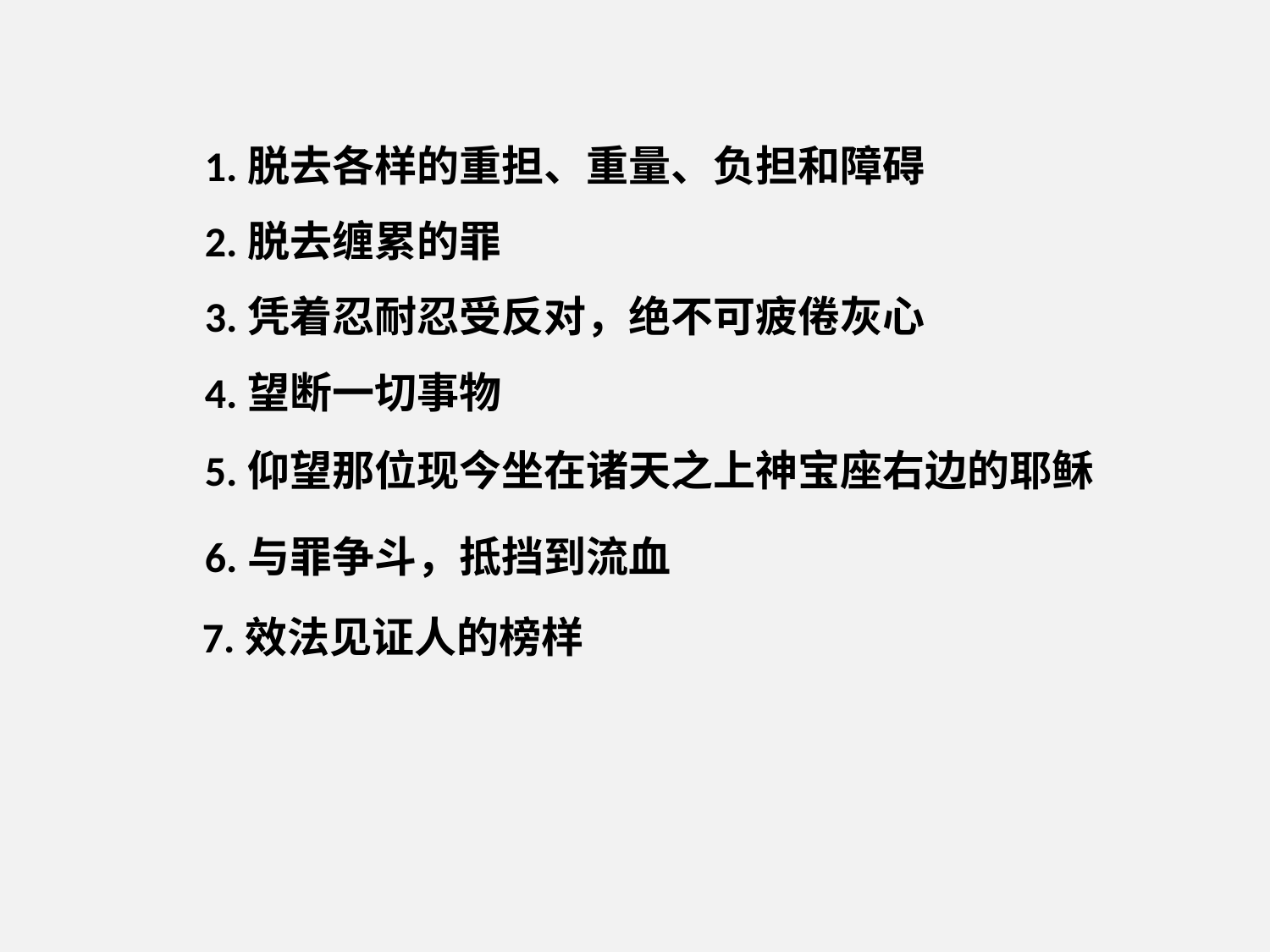

1.脱去各样的重担、重量、负担和障碍
2.脱去缠累的罪
3.凭着忍耐忍受反对，绝不可疲倦灰心
4.望断一切事物
5.仰望那位现今坐在诸天之上神宝座右边的耶稣
6.与罪争斗，抵挡到流血
7.效法见证人的榜样